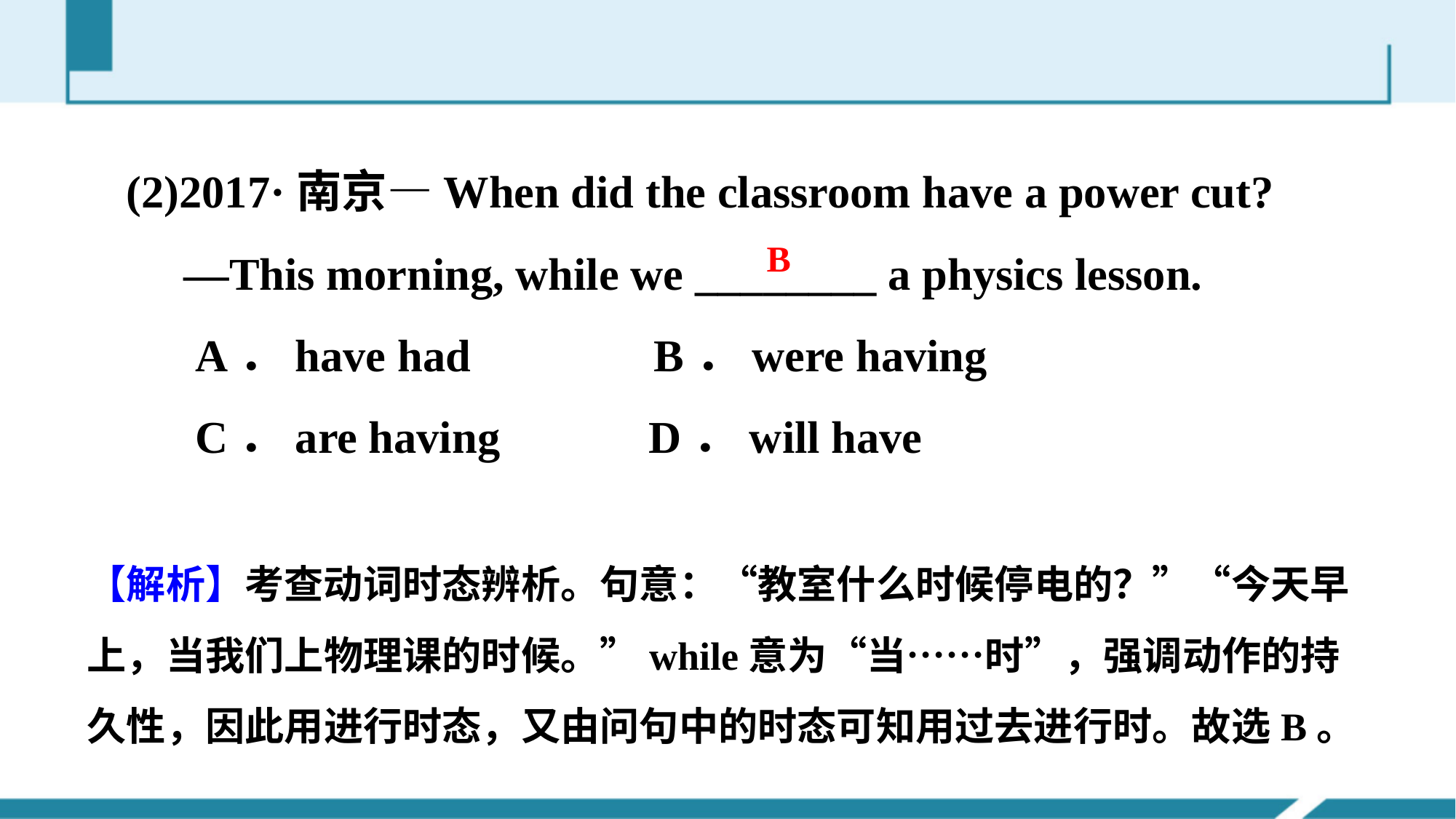

(2)2017·南京—When did the classroom have a power cut?
     —This morning, while we ________ a physics lesson.
      A．have had                B．were having
      C．are having             D．will have
B
【解析】考查动词时态辨析。句意：“教室什么时候停电的？”“今天早上，当我们上物理课的时候。”while意为“当……时”，强调动作的持久性，因此用进行时态，又由问句中的时态可知用过去进行时。故选B。